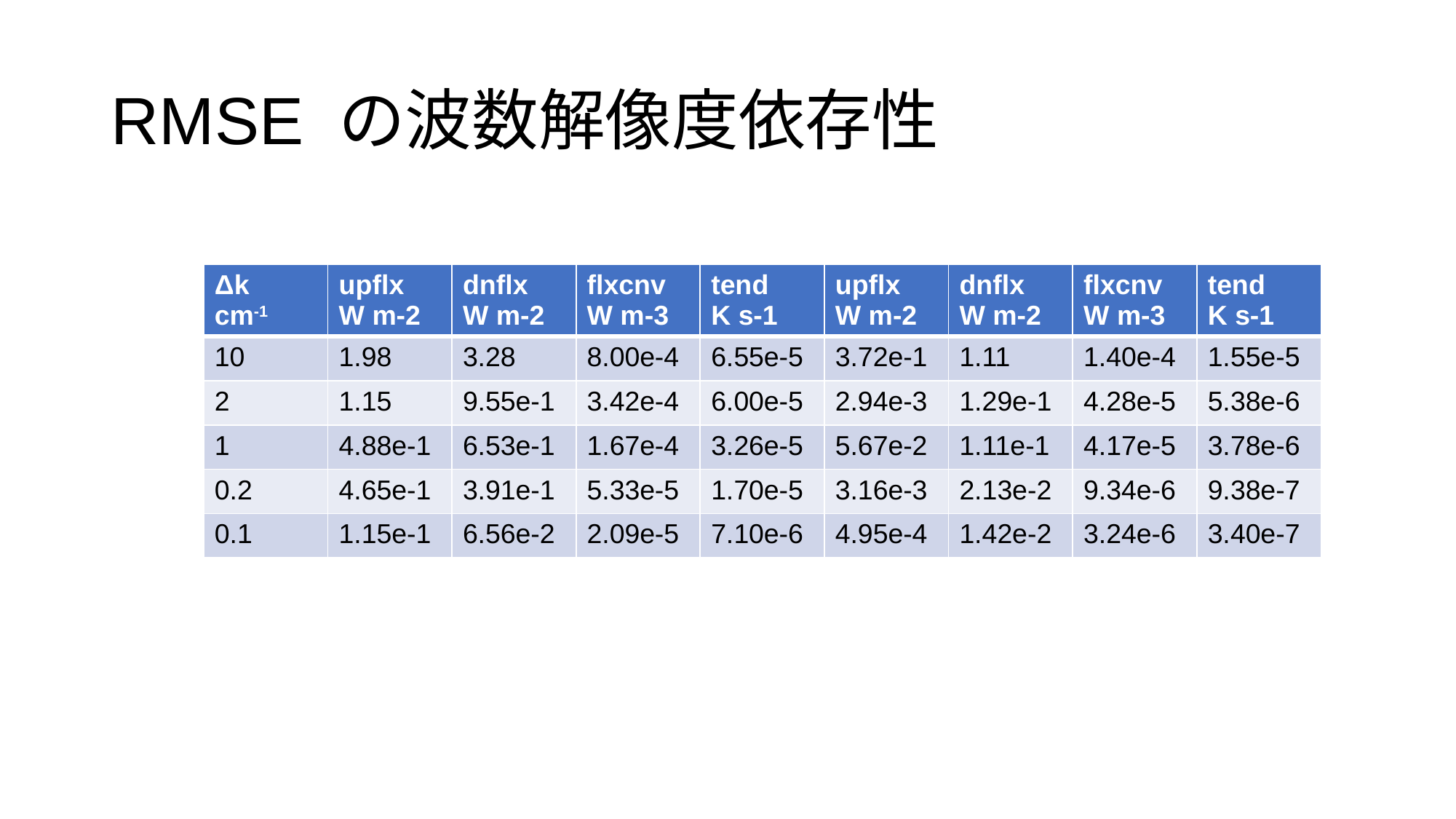

# RMSE の波数解像度依存性
| Δk cm-1 | upflx W m-2 | dnflx W m-2 | flxcnv W m-3 | tend K s-1 | upflx W m-2 | dnflx W m-2 | flxcnv W m-3 | tend K s-1 |
| --- | --- | --- | --- | --- | --- | --- | --- | --- |
| 10 | 1.98 | 3.28 | 8.00e-4 | 6.55e-5 | 3.72e-1 | 1.11 | 1.40e-4 | 1.55e-5 |
| 2 | 1.15 | 9.55e-1 | 3.42e-4 | 6.00e-5 | 2.94e-3 | 1.29e-1 | 4.28e-5 | 5.38e-6 |
| 1 | 4.88e-1 | 6.53e-1 | 1.67e-4 | 3.26e-5 | 5.67e-2 | 1.11e-1 | 4.17e-5 | 3.78e-6 |
| 0.2 | 4.65e-1 | 3.91e-1 | 5.33e-5 | 1.70e-5 | 3.16e-3 | 2.13e-2 | 9.34e-6 | 9.38e-7 |
| 0.1 | 1.15e-1 | 6.56e-2 | 2.09e-5 | 7.10e-6 | 4.95e-4 | 1.42e-2 | 3.24e-6 | 3.40e-7 |